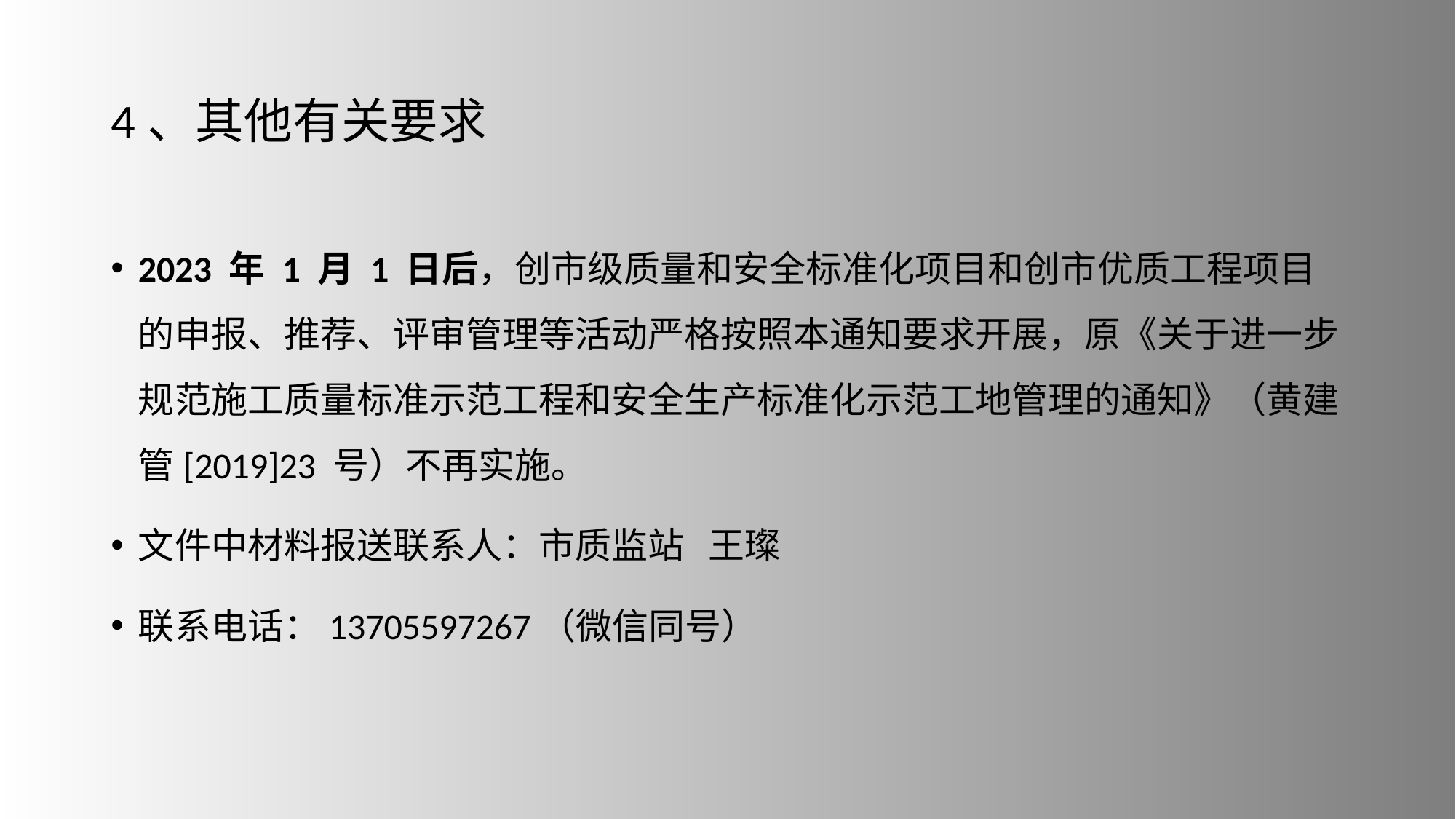

# 4、其他有关要求
2023 年 1 月 1 日后，创市级质量和安全标准化项目和创市优质工程项目的申报、推荐、评审管理等活动严格按照本通知要求开展，原《关于进一步规范施工质量标准示范工程和安全生产标准化示范工地管理的通知》（黄建管[2019]23 号）不再实施。
文件中材料报送联系人：市质监站   王璨
联系电话：13705597267（微信同号）